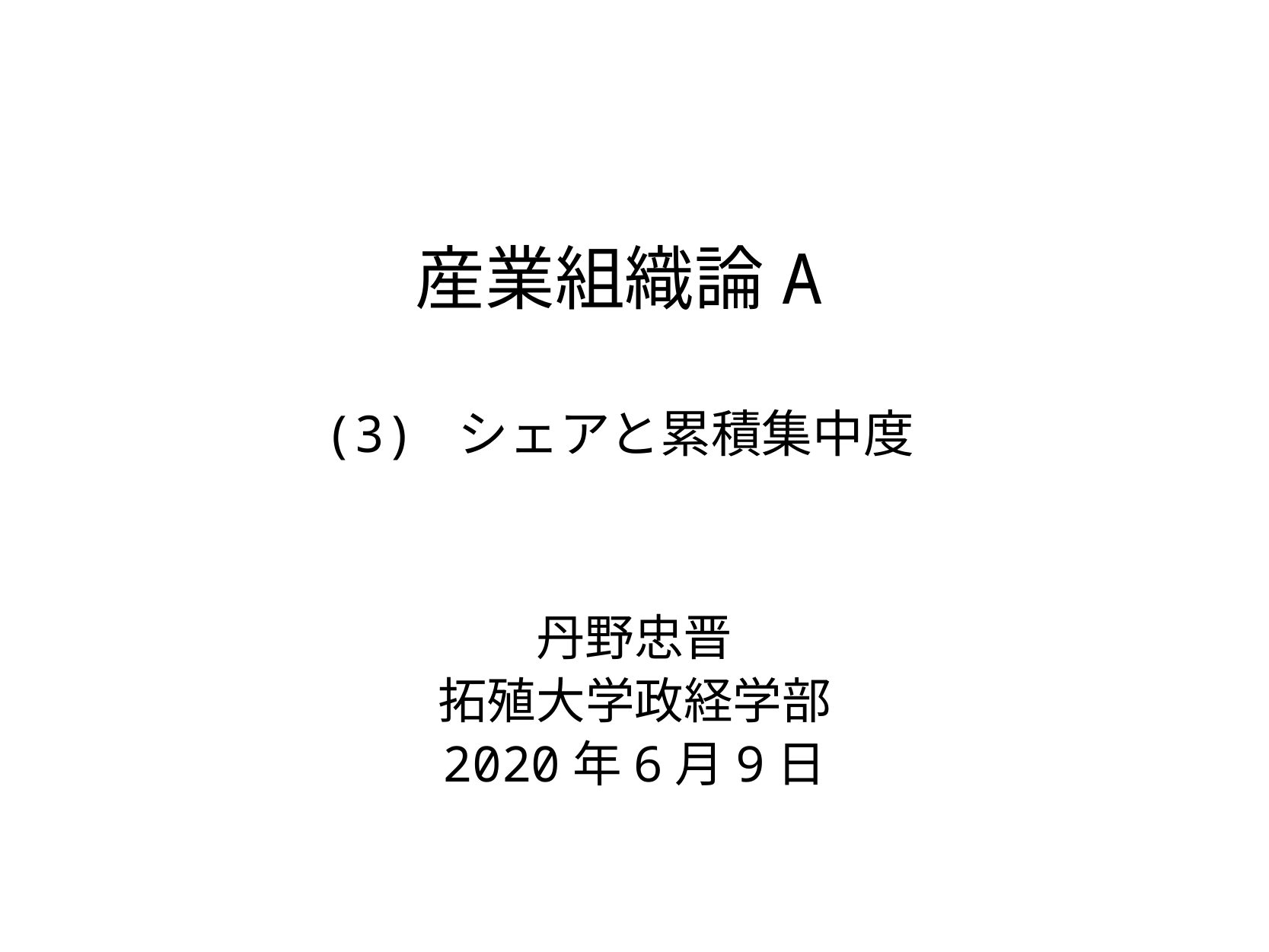

# 産業組織論A (3) シェアと累積集中度

丹野忠晋
拓殖大学政経学部
2020年6月9日